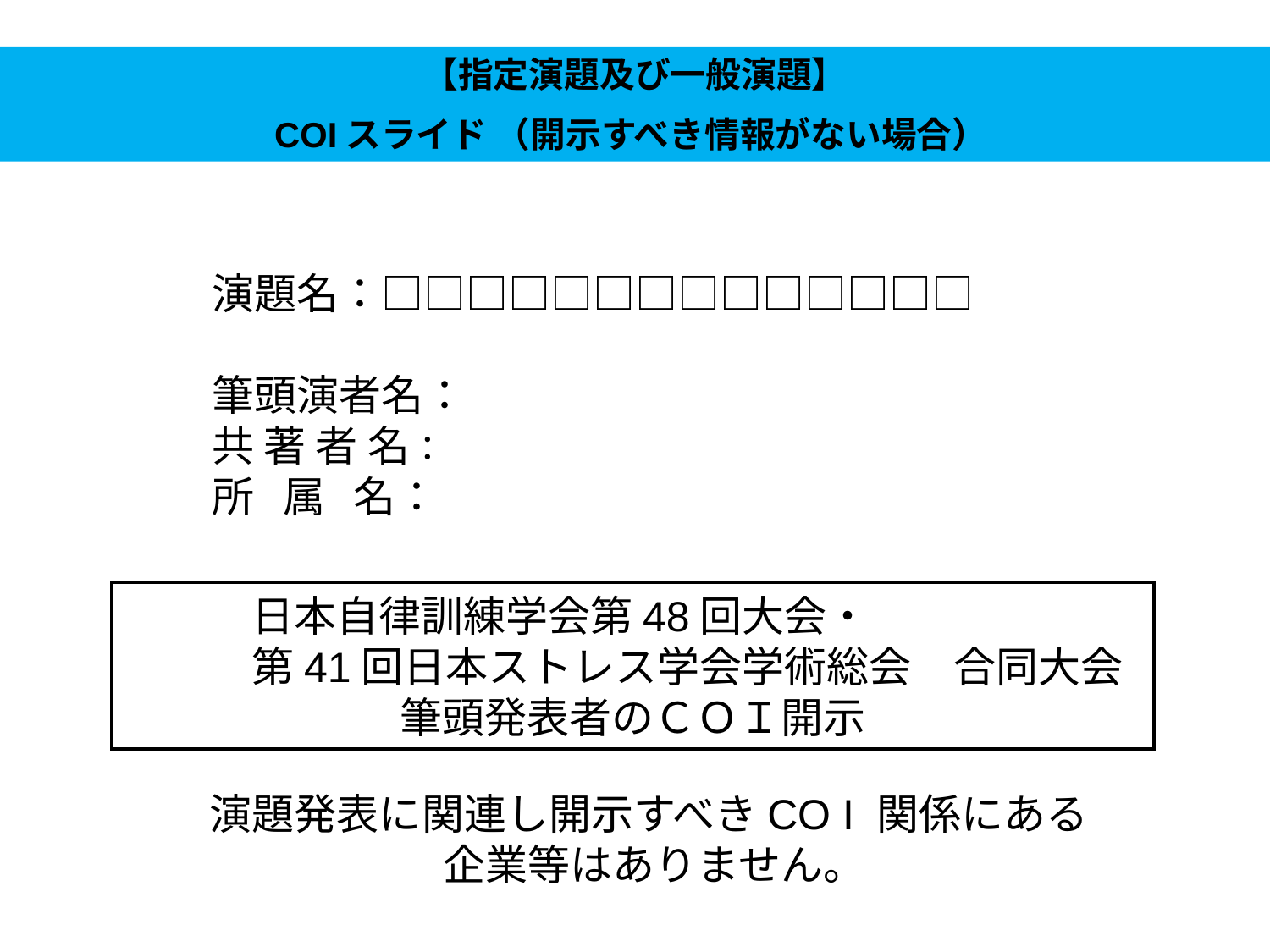

【指定演題及び一般演題】
COIスライド （開示すべき情報がない場合）

演題名：□□□□□□□□□□□□□□

筆頭演者名：
共 著 者 名：
所   属   名：
　　　日本自律訓練学会第48回大会・
　　　第41回日本ストレス学会学術総会　合同大会
筆頭発表者のＣＯＩ開示
　演題発表に関連し開示すべきCO I 関係にある
　企業等はありません。